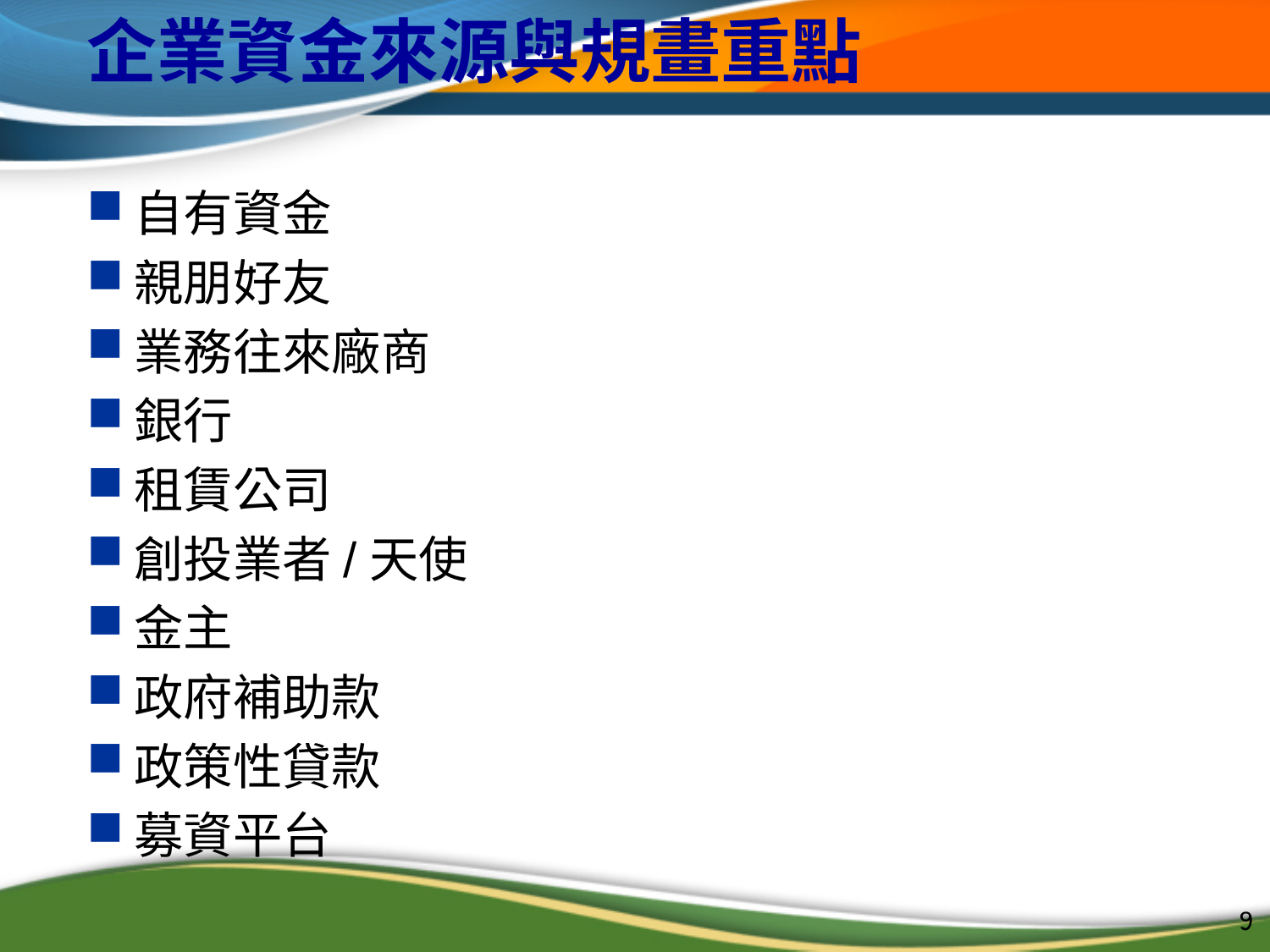

# 企業資金來源與規畫重點
自有資金
親朋好友
業務往來廠商
銀行
租賃公司
創投業者/天使
金主
政府補助款
政策性貸款
募資平台
9